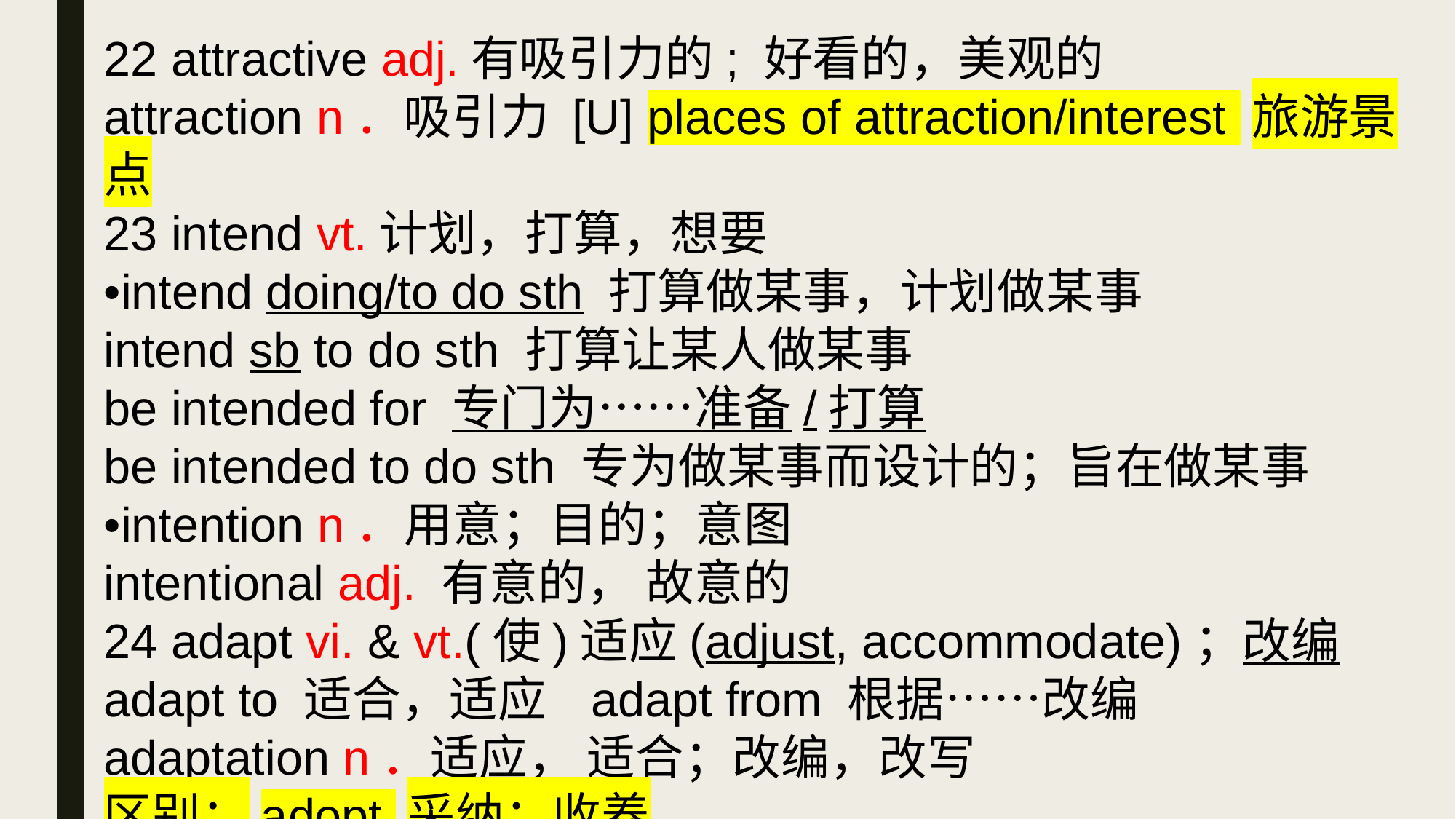

22 attractive adj.有吸引力的; 好看的，美观的
attraction n．吸引力 [U] places of attraction/interest 旅游景点
23 intend vt.计划，打算，想要
•intend doing/to do sth 打算做某事，计划做某事
intend sb to do sth 打算让某人做某事
be intended for 专门为……准备/打算
be intended to do sth 专为做某事而设计的；旨在做某事
•intention n．用意；目的；意图
intentional adj. 有意的， 故意的
24 adapt vi. & vt.(使)适应(adjust, accommodate)；改编
adapt to 适合，适应   adapt from 根据……改编
adaptation n．适应， 适合；改编，改写
区别：adopt 采纳；收养